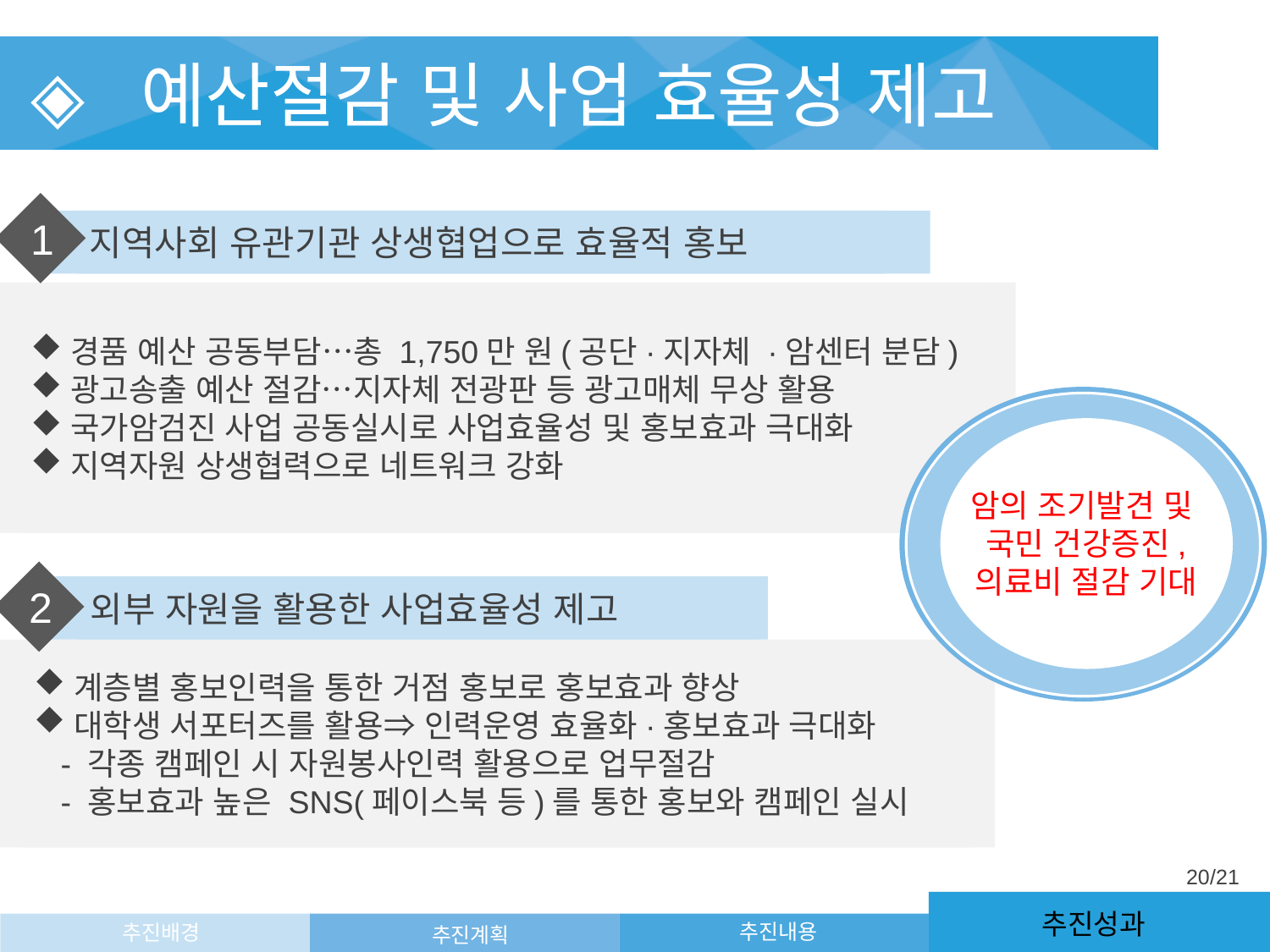

◈  예산절감 및 사업 효율성 제고
1

지역사회 유관기관 상생협업으로 효율적 홍보

경품 예산 공동부담…총 1,750만 원(공단·지자체 ·암센터 분담)
광고송출 예산 절감…지자체 전광판 등 광고매체 무상 활용
국가암검진 사업 공동실시로 사업효율성 및 홍보효과 극대화
지역자원 상생협력으로 네트워크 강화

암의 조기발견 및
국민 건강증진,
의료비 절감 기대
2

외부 자원을 활용한 사업효율성 제고

계층별 홍보인력을 통한 거점 홍보로 홍보효과 향상
대학생 서포터즈를 활용⇒ 인력운영 효율화·홍보효과 극대화
   - 각종 캠페인 시 자원봉사인력 활용으로 업무절감
   - 홍보효과 높은 SNS(페이스북 등)를 통한 홍보와 캠페인 실시
20/21

추진성과
추진내용

추진배경

추진계획